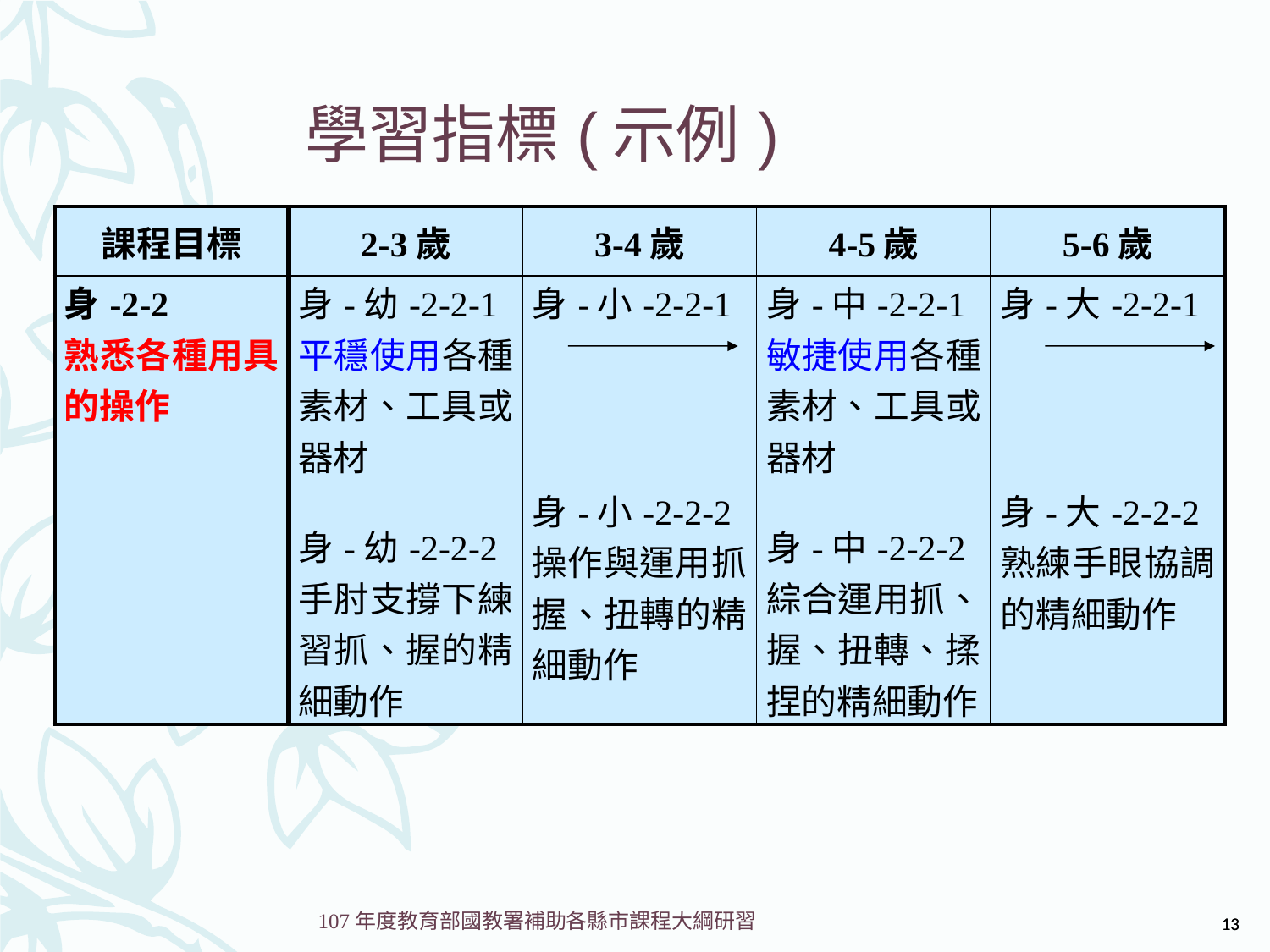

# 學習指標(示例)
| 課程目標 | 2-3歲 | 3-4歲 | 4-5歲 | 5-6歲 |
| --- | --- | --- | --- | --- |
| 身-2-2 熟悉各種用具的操作 | 身-幼-2-2-1 平穩使用各種素材、工具或器材 身-幼-2-2-2 手肘支撐下練習抓、握的精細動作 | 身-小-2-2-1 身-小-2-2-2 操作與運用抓、握、扭轉的精細動作 | 身-中-2-2-1 敏捷使用各種素材、工具或器材 身-中-2-2-2 綜合運用抓、握、扭轉、揉、捏的精細動作 | 身-大-2-2-1 身-大-2-2-2 熟練手眼協調的精細動作 |

13
13
107年度教育部國教署補助各縣市課程大綱研習